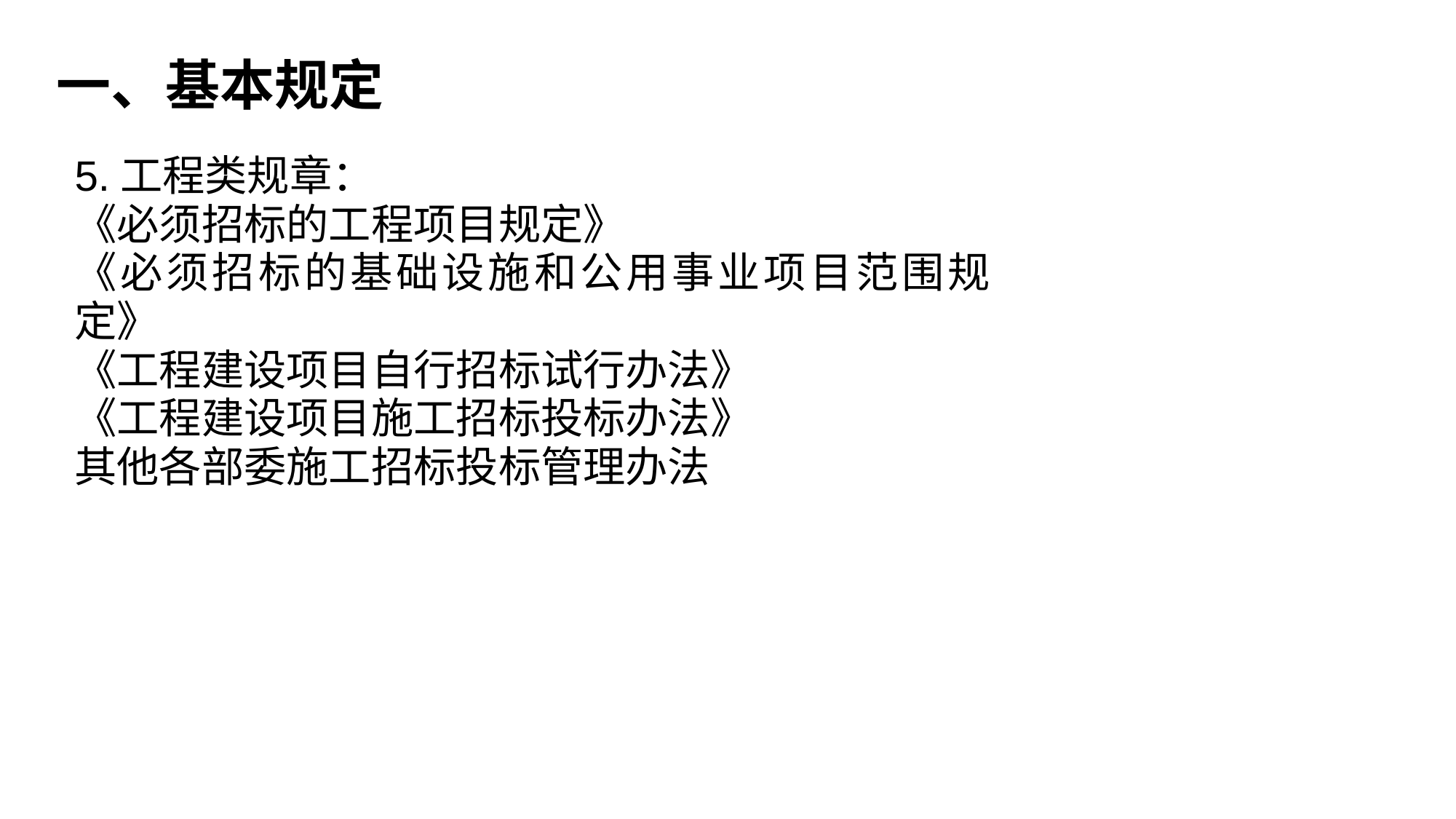

一、基本规定
5.工程类规章：
《必须招标的工程项目规定》
《必须招标的基础设施和公用事业项目范围规定》
《工程建设项目自行招标试行办法》
《工程建设项目施工招标投标办法》
其他各部委施工招标投标管理办法